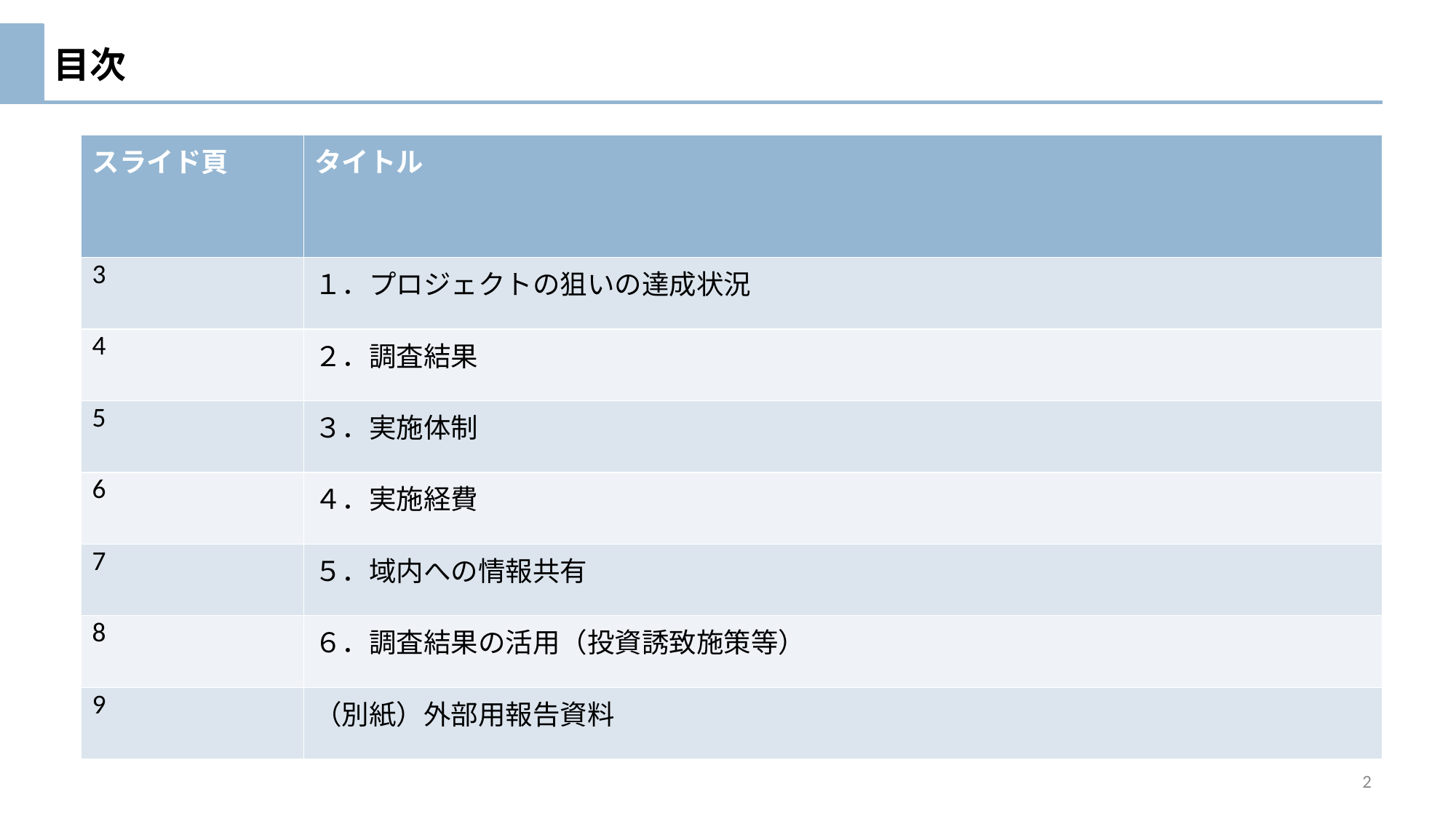

目次
| スライド頁​ | タイトル​ |
| --- | --- |
| 3 | １．プロジェクトの狙い​の達成状況 |
| 4​ | ２．調査結果​ |
| 5​ | ３．実施体制 |
| 6​ | ４．実施経費 |
| 7​ | ５．域内への情報共有 |
| 8​ | ６．調査結果の活用（投資誘致施策等）​ |
| 9​ | （別紙）外部用報告資料 |

2